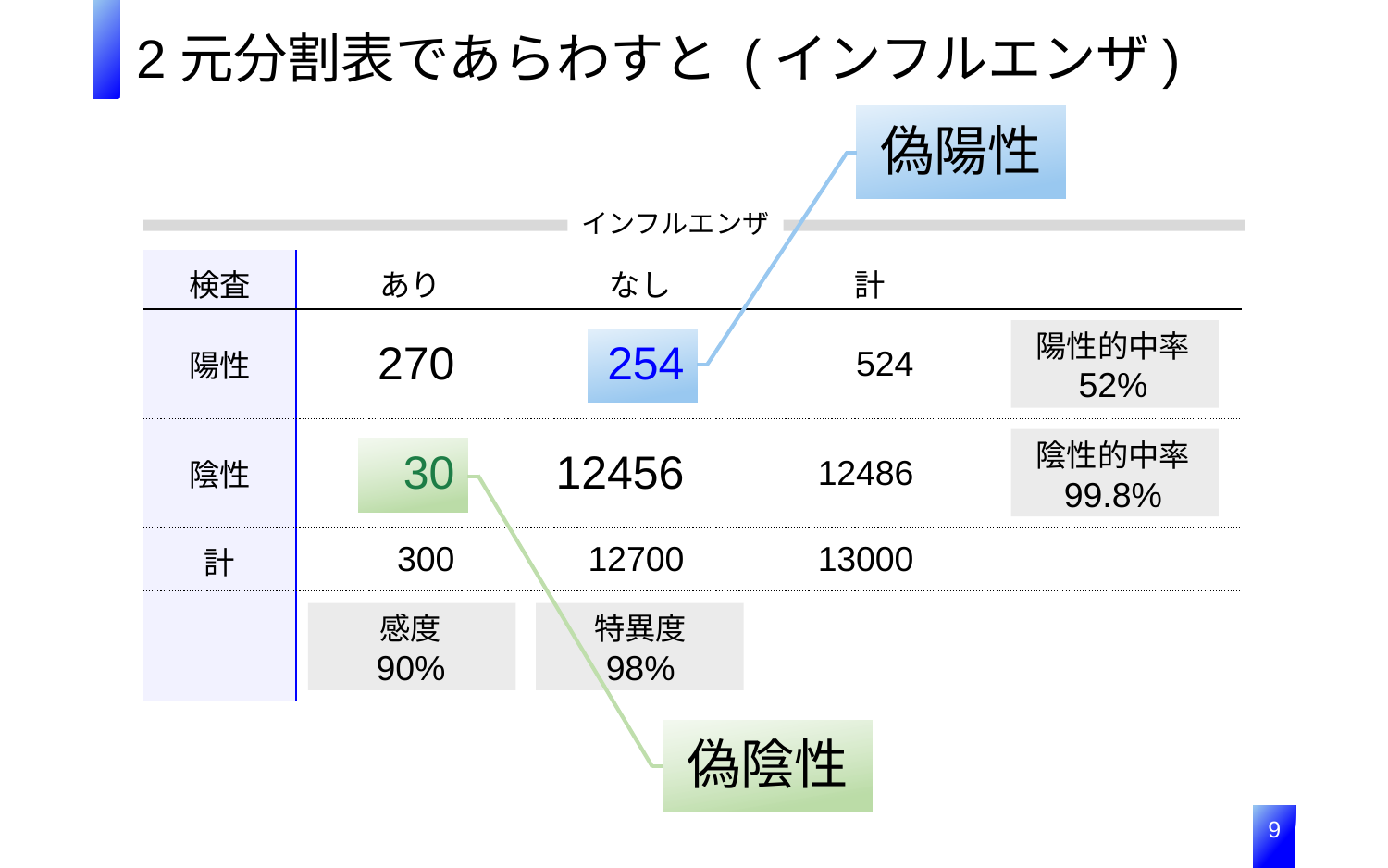

2元分割表であらわすと (インフルエンザ)

偽陽性
インフルエンザ

| 検査 | あり | なし | 計 |  |
| --- | --- | --- | --- | --- |
| 陽性 | 270 | 254 | 524 | 陽性的中率 52% |
| 陰性 | 30 | 12456 | 12486 | 陰性的中率 99.8% |
| 計 | 300 | 12700 | 13000 |  |
|  | 感度 90% | 特異度 98% |  |  |

偽陰性